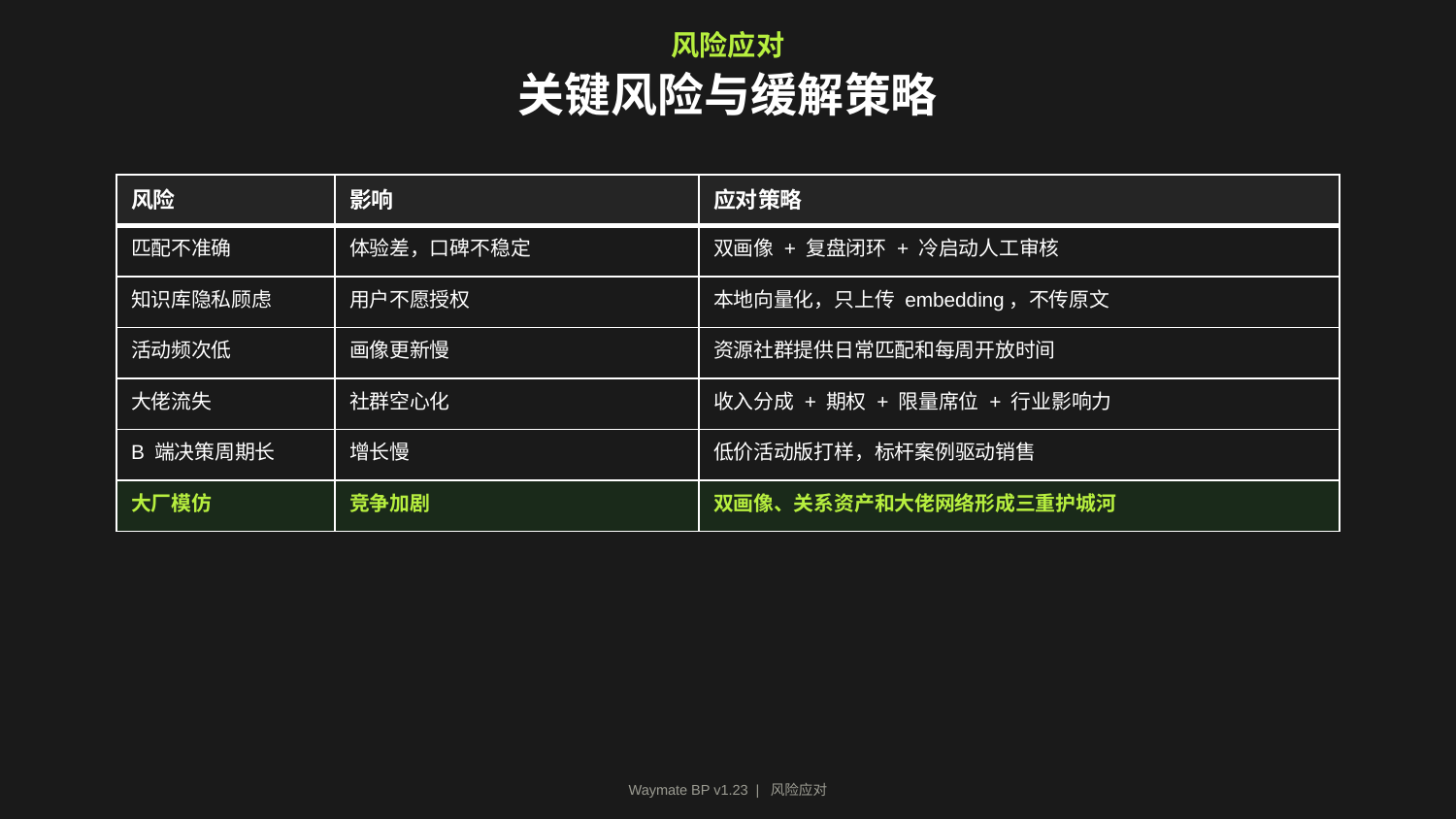

风险应对
关键风险与缓解策略
| 风险 | 影响 | 应对策略 |
| --- | --- | --- |
| 匹配不准确 | 体验差，口碑不稳定 | 双画像 + 复盘闭环 + 冷启动人工审核 |
| 知识库隐私顾虑 | 用户不愿授权 | 本地向量化，只上传 embedding，不传原文 |
| 活动频次低 | 画像更新慢 | 资源社群提供日常匹配和每周开放时间 |
| 大佬流失 | 社群空心化 | 收入分成 + 期权 + 限量席位 + 行业影响力 |
| B 端决策周期长 | 增长慢 | 低价活动版打样，标杆案例驱动销售 |
| 大厂模仿 | 竞争加剧 | 双画像、关系资产和大佬网络形成三重护城河 |
Waymate BP v1.23  |  风险应对